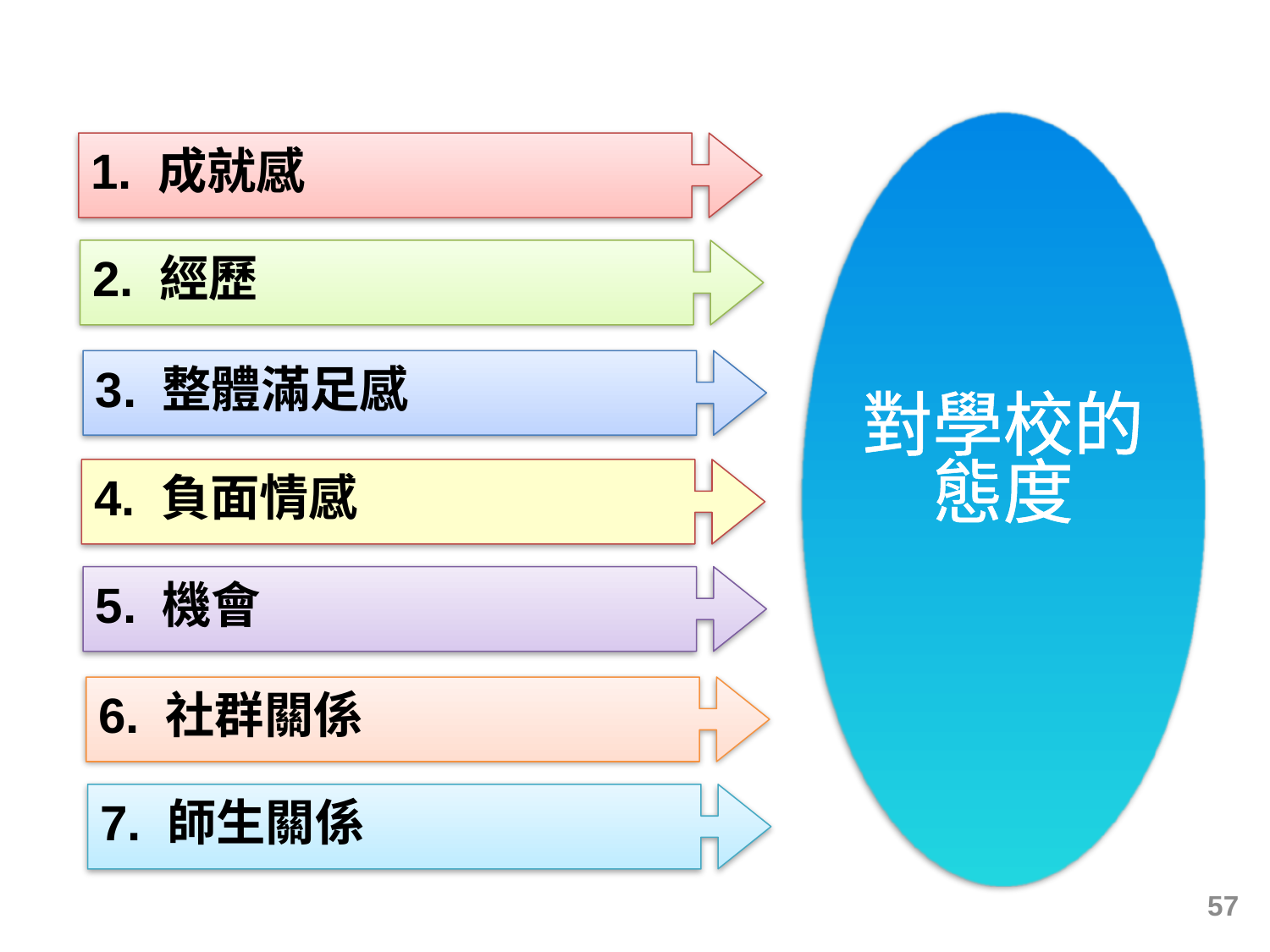

對學校的態度(學校生活質素), 中學

1. 成就感
2. 經歷
3. 整體滿足感
對學校的態度
4. 負面情感
5. 機會
6. 社群關係
7. 師生關係
57